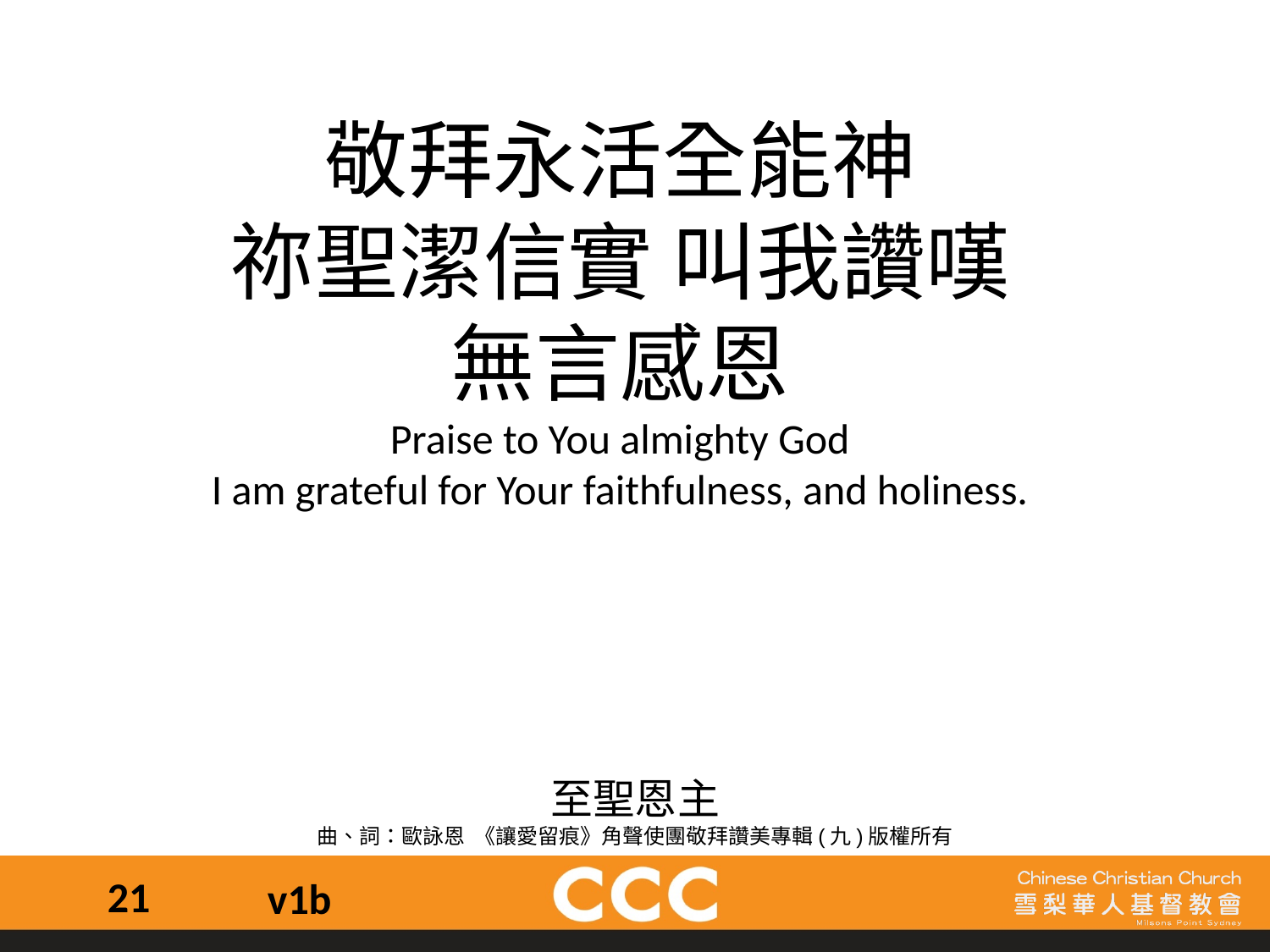

敬拜永活全能神
祢聖潔信實 叫我讚嘆
無言感恩
Praise to You almighty God
I am grateful for Your faithfulness, and holiness.
至聖恩主
曲、詞：歐詠恩  《讓愛留痕》角聲使團敬拜讚美專輯(九)版權所有
21
v1b